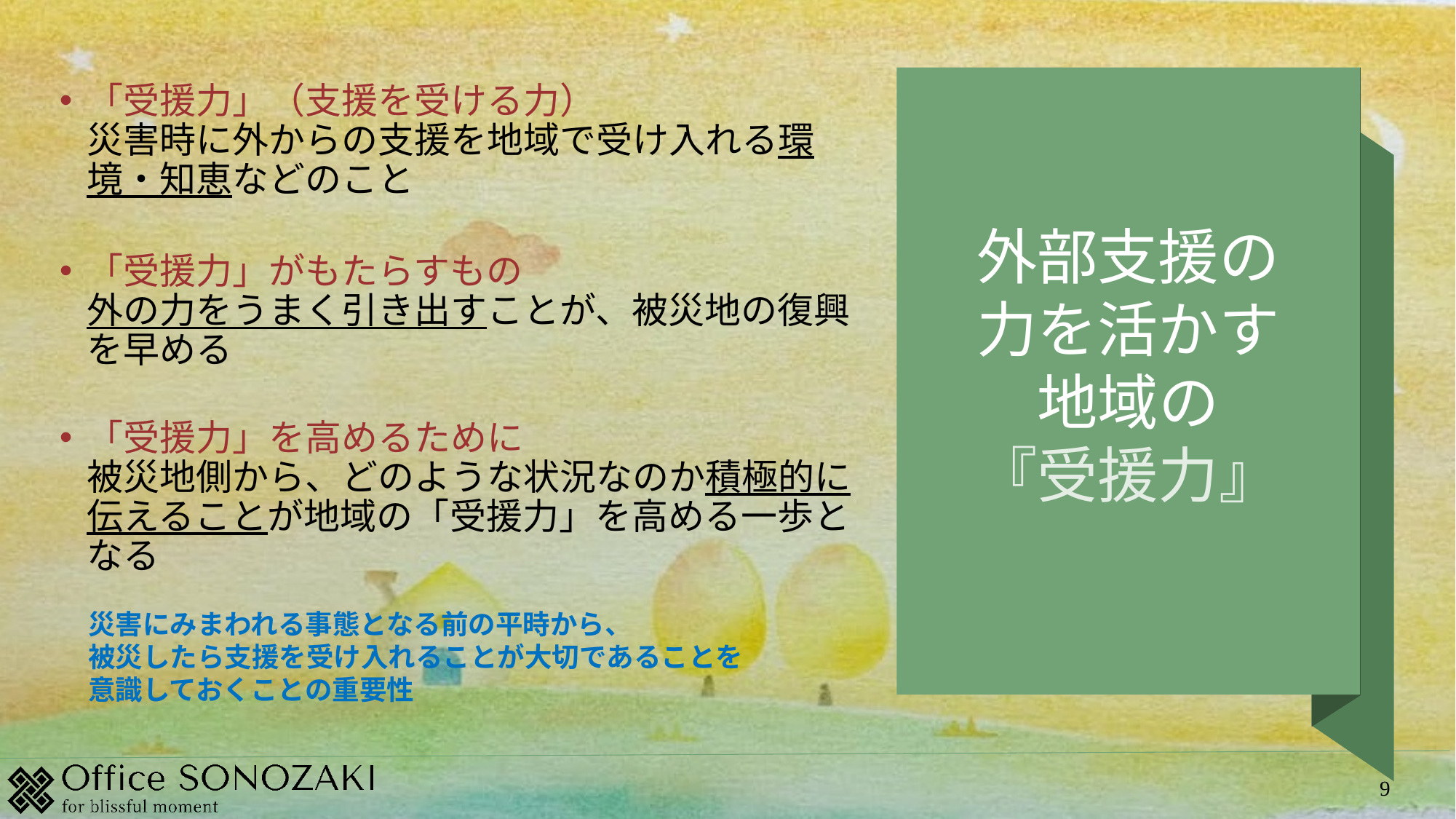

「受援力」（支援を受ける力）
災害時に外からの支援を地域で受け入れる環境・知恵などのこと
「受援力」がもたらすもの
外の力をうまく引き出すことが、被災地の復興を早める
「受援力」を高めるために
被災地側から、どのような状況なのか積極的に伝えることが地域の「受援力」を高める一歩となる

外部支援の
力を活かす
地域の
『受援力』

災害にみまわれる事態となる前の平時から、
被災したら支援を受け入れることが大切であることを
意識しておくことの重要性
9